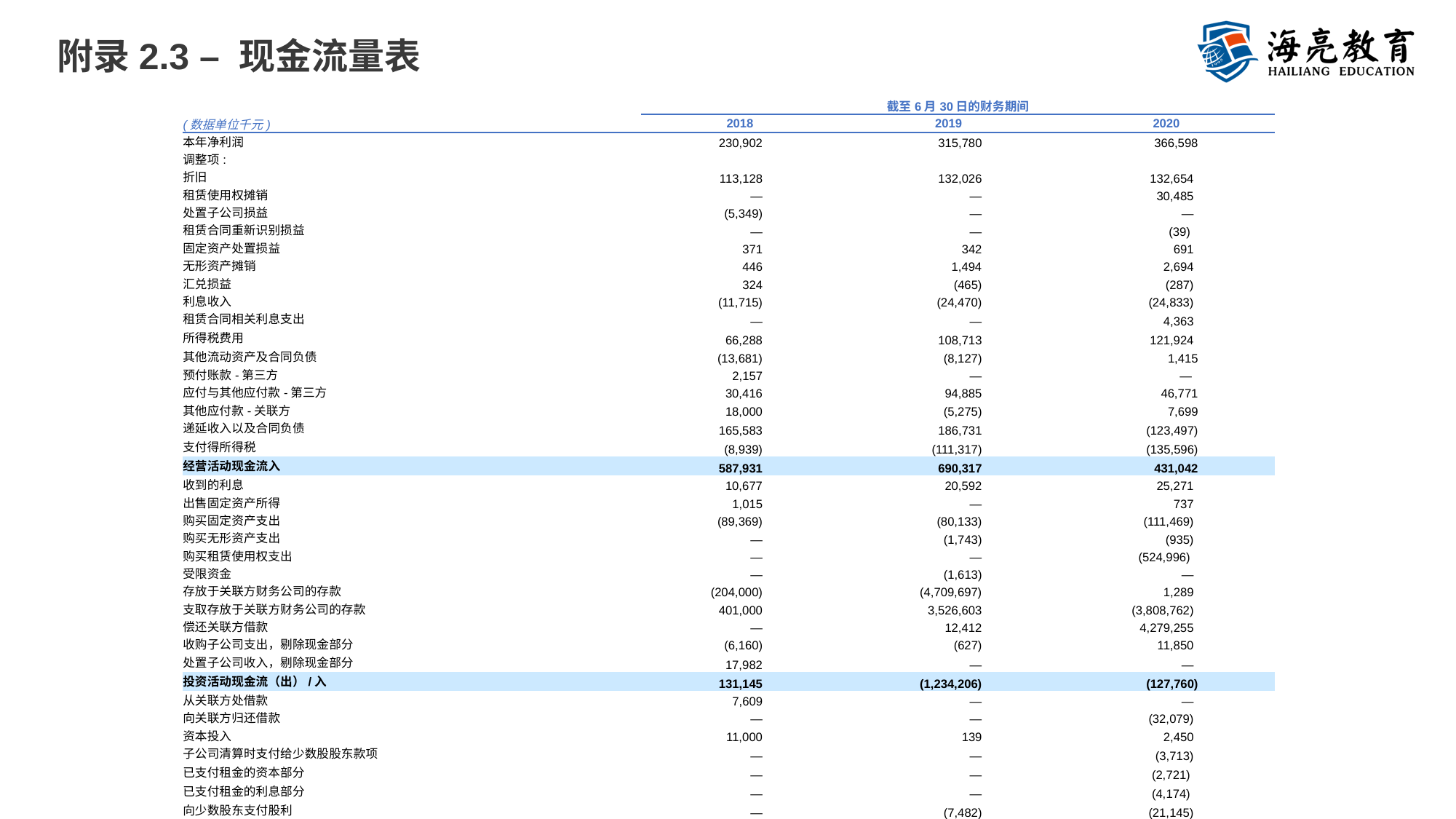

# 附录2.3 – 现金流量表
|  | 截至6月30日的财务期间 |  |  |
| --- | --- | --- | --- |
| (数据单位千元) | 2018 | 2019 | 2020 |
| 本年净利润 | 230,902 | 315,780 | 366,598 |
| 调整项: |  |  |  |
| 折旧 | 113,128 | 132,026 | 132,654 |
| 租赁使用权摊销 | — | — | 30,485 |
| 处置子公司损益 | (5,349) | — | — |
| 租赁合同重新识别损益 | — | — | (39) |
| 固定资产处置损益 | 371 | 342 | 691 |
| 无形资产摊销 | 446 | 1,494 | 2,694 |
| 汇兑损益 | 324 | (465) | (287) |
| 利息收入 | (11,715) | (24,470) | (24,833) |
| 租赁合同相关利息支出 | — | — | 4,363 |
| 所得税费用 | 66,288 | 108,713 | 121,924 |
| 其他流动资产及合同负债 | (13,681) | (8,127) | 1,415 |
| 预付账款-第三方 | 2,157 | — | — |
| 应付与其他应付款-第三方 | 30,416 | 94,885 | 46,771 |
| 其他应付款-关联方 | 18,000 | (5,275) | 7,699 |
| 递延收入以及合同负债 | 165,583 | 186,731 | (123,497) |
| 支付得所得税 | (8,939) | (111,317) | (135,596) |
| 经营活动现金流入 | 587,931 | 690,317 | 431,042 |
| 收到的利息 | 10,677 | 20,592 | 25,271 |
| 出售固定资产所得 | 1,015 | — | 737 |
| 购买固定资产支出 | (89,369) | (80,133) | (111,469) |
| 购买无形资产支出 | — | (1,743) | (935) |
| 购买租赁使用权支出 | — | — | (524,996) |
| 受限资金 | — | (1,613) | — |
| 存放于关联方财务公司的存款 | (204,000) | (4,709,697) | 1,289 |
| 支取存放于关联方财务公司的存款 | 401,000 | 3,526,603 | (3,808,762) |
| 偿还关联方借款 | — | 12,412 | 4,279,255 |
| 收购子公司支出，剔除现金部分 | (6,160) | (627) | 11,850 |
| 处置子公司收入，剔除现金部分 | 17,982 | — | — |
| 投资活动现金流（出）/入 | 131,145 | (1,234,206) | (127,760) |
| 从关联方处借款 | 7,609 | — | — |
| 向关联方归还借款 | — | — | (32,079) |
| 资本投入 | 11,000 | 139 | 2,450 |
| 子公司清算时支付给少数股股东款项 | — | — | (3,713) |
| 已支付租金的资本部分 | — | — | (2,721) |
| 已支付租金的利息部分 | — | — | (4,174) |
| 向少数股东支付股利 | — | (7,482) | (21,145) |
| 筹资活动现金流入/（出） | 18,609 | (7,343) | (61,382) |
| 现金及现金等价物净（减少）/增加 | 737,685 | (551,232) | 241,900 |
| 年初现金及现金等价物 | 77,801 | 812,620 | 260,684 |
| 汇率变动影响 | (2,866) | (704) | 437 |
| 年末现金及现金等价物 | 812,620 | 260,684 | 503,021 |